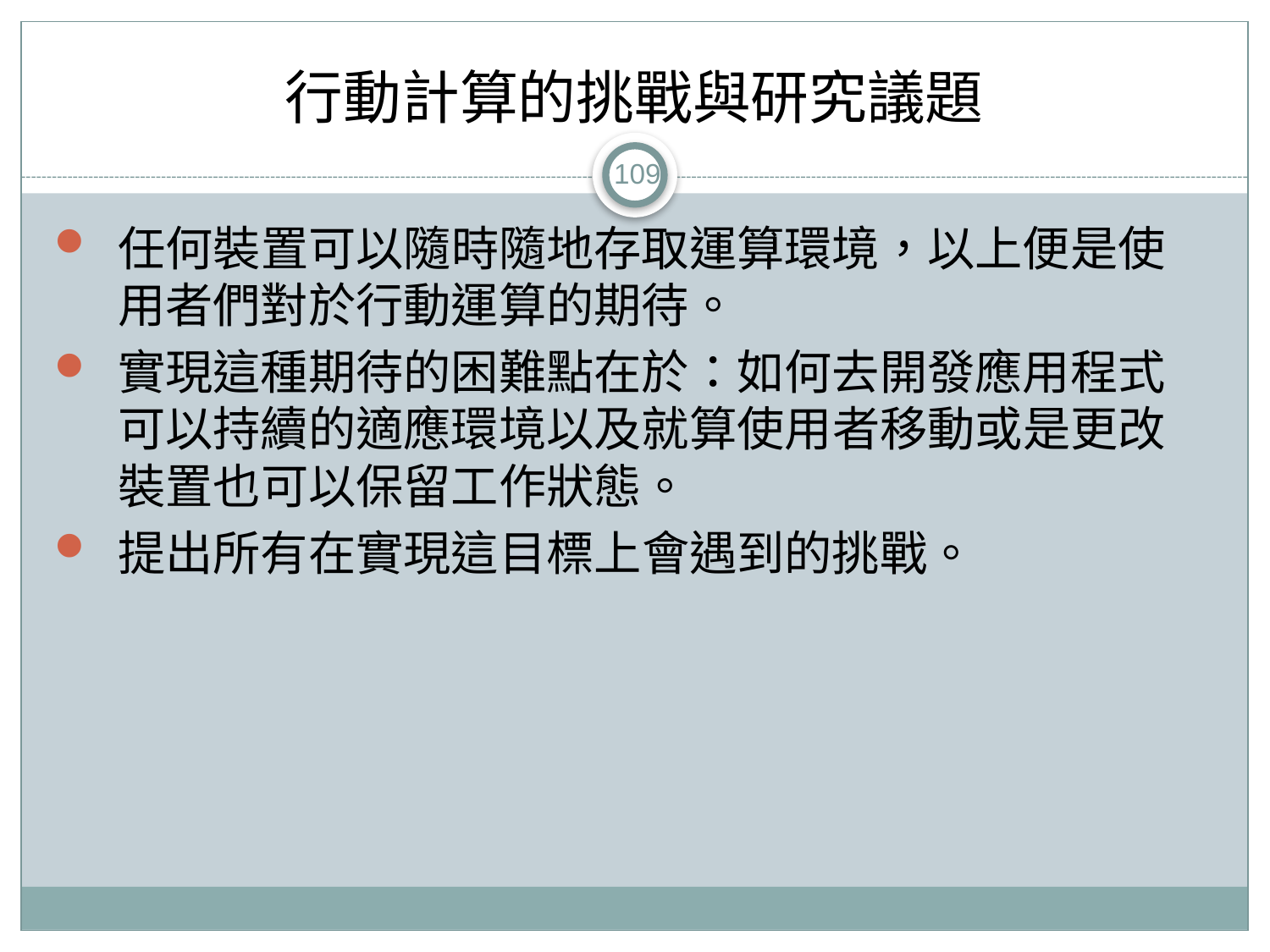

# 行動計算的挑戰與研究議題
109
任何裝置可以隨時隨地存取運算環境，以上便是使用者們對於行動運算的期待。
實現這種期待的困難點在於：如何去開發應用程式可以持續的適應環境以及就算使用者移動或是更改裝置也可以保留工作狀態。
提出所有在實現這目標上會遇到的挑戰。